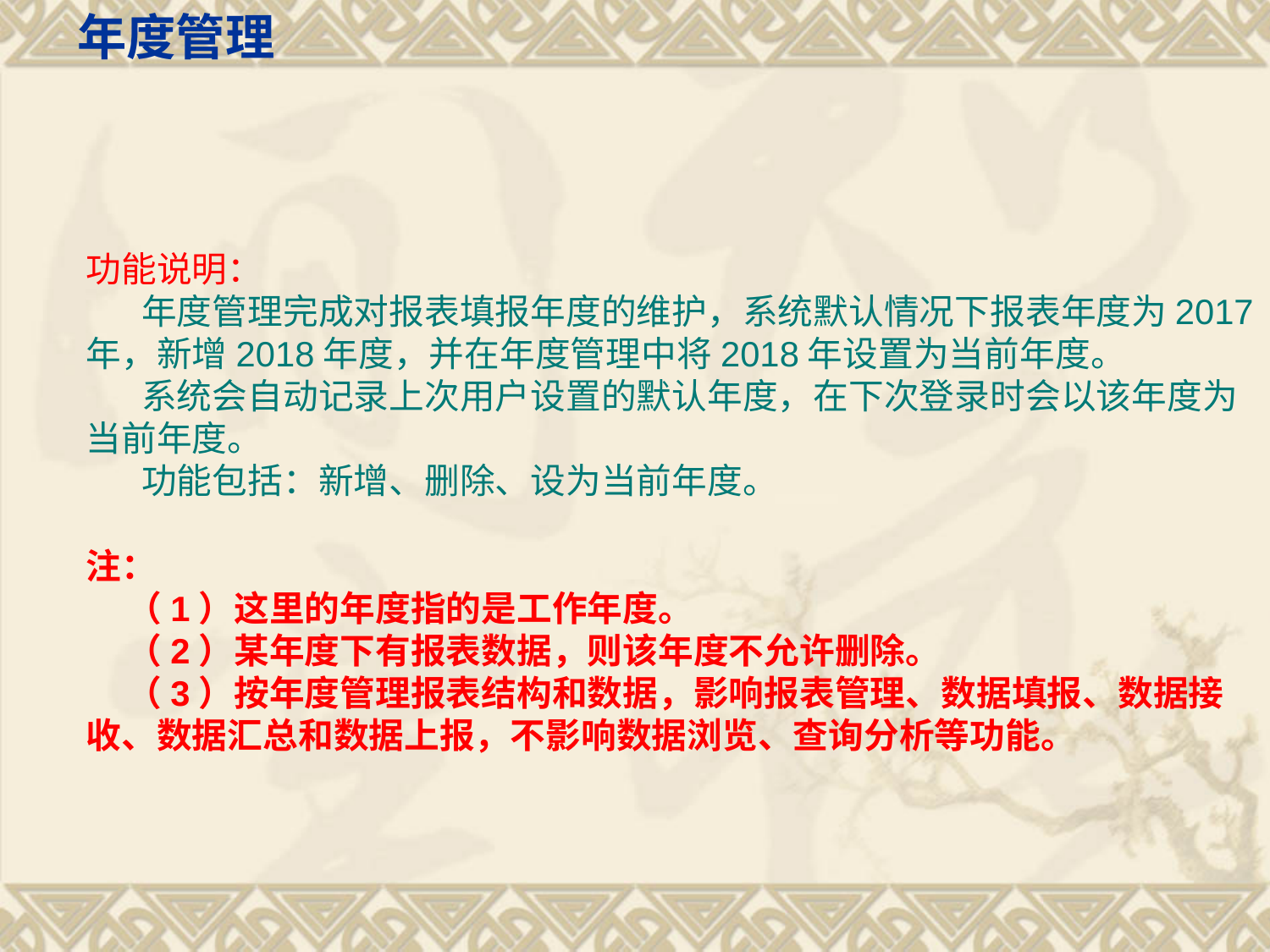

年度管理
功能说明：
      年度管理完成对报表填报年度的维护，系统默认情况下报表年度为2017年，新增2018年度，并在年度管理中将2018年设置为当前年度。
      系统会自动记录上次用户设置的默认年度，在下次登录时会以该年度为当前年度。
      功能包括：新增、删除、设为当前年度。

注：
    （1）这里的年度指的是工作年度。
    （2）某年度下有报表数据，则该年度不允许删除。
    （3）按年度管理报表结构和数据，影响报表管理、数据填报、数据接收、数据汇总和数据上报，不影响数据浏览、查询分析等功能。